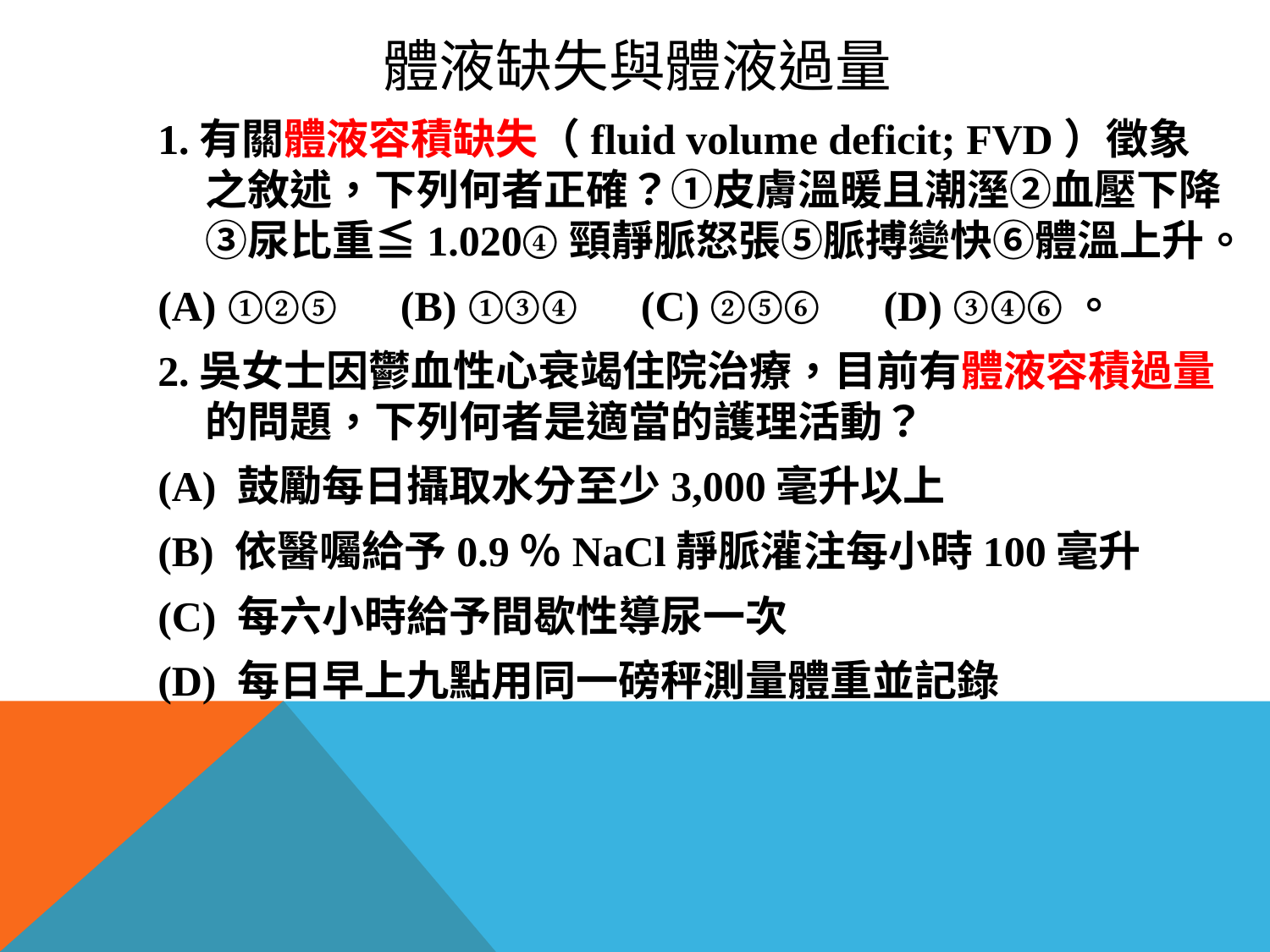

# 體液缺失與體液過量
1.有關體液容積缺失（fluid volume deficit; FVD）徵象之敘述，下列何者正確？①皮膚溫暖且潮溼②血壓下降③尿比重≦1.020④頸靜脈怒張⑤脈搏變快⑥體溫上升。
(A) ①②⑤　(B) ①③④　(C) ②⑤⑥　(D) ③④⑥。
2.吳女士因鬱血性心衰竭住院治療，目前有體液容積過量的問題，下列何者是適當的護理活動？
(A) 鼓勵每日攝取水分至少3,000毫升以上
(B) 依醫囑給予0.9％NaCl靜脈灌注每小時100毫升
(C) 每六小時給予間歇性導尿一次
(D) 每日早上九點用同一磅秤測量體重並記錄